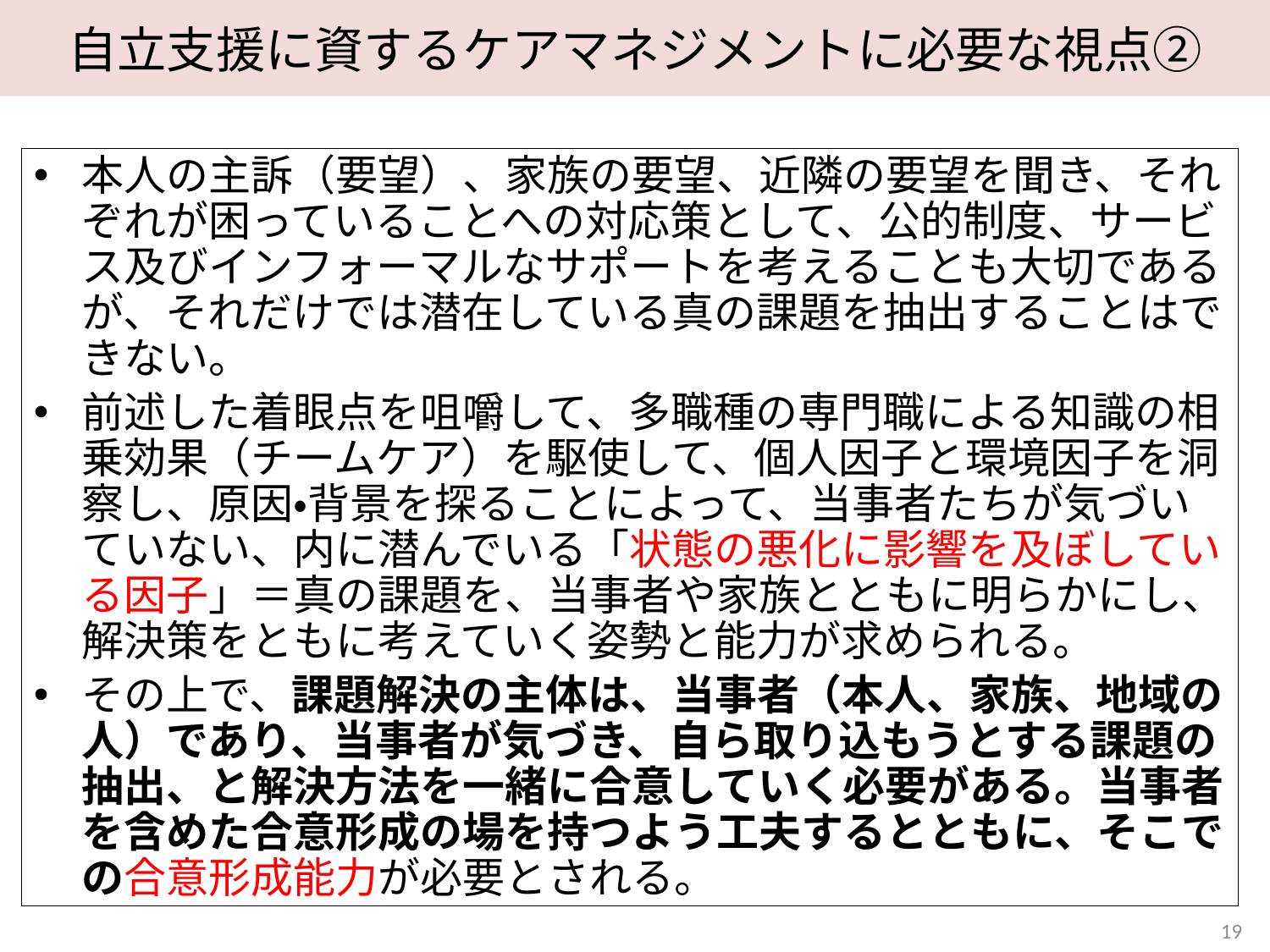

自立支援に資するケアマネジメントに必要な視点②
本人の主訴（要望）、家族の要望、近隣の要望を聞き、それぞれが困っていることへの対応策として、公的制度、サービス及びインフォーマルなサポートを考えることも大切であるが、それだけでは潜在している真の課題を抽出することはできない。
前述した着眼点を咀嚼して、多職種の専門職による知識の相乗効果（チームケア）を駆使して、個人因子と環境因子を洞察し、原因・背景を探ることによって、当事者たちが気づいていない、内に潜んでいる「状態の悪化に影響を及ぼしている因子」＝真の課題を、当事者や家族とともに明らかにし、解決策をともに考えていく姿勢と能力が求められる。
その上で、課題解決の主体は、当事者（本人、家族、地域の人）であり、当事者が気づき、自ら取り込もうとする課題の抽出、と解決方法を一緒に合意していく必要がある。当事者を含めた合意形成の場を持つよう工夫するとともに、そこでの合意形成能力が必要とされる。

19